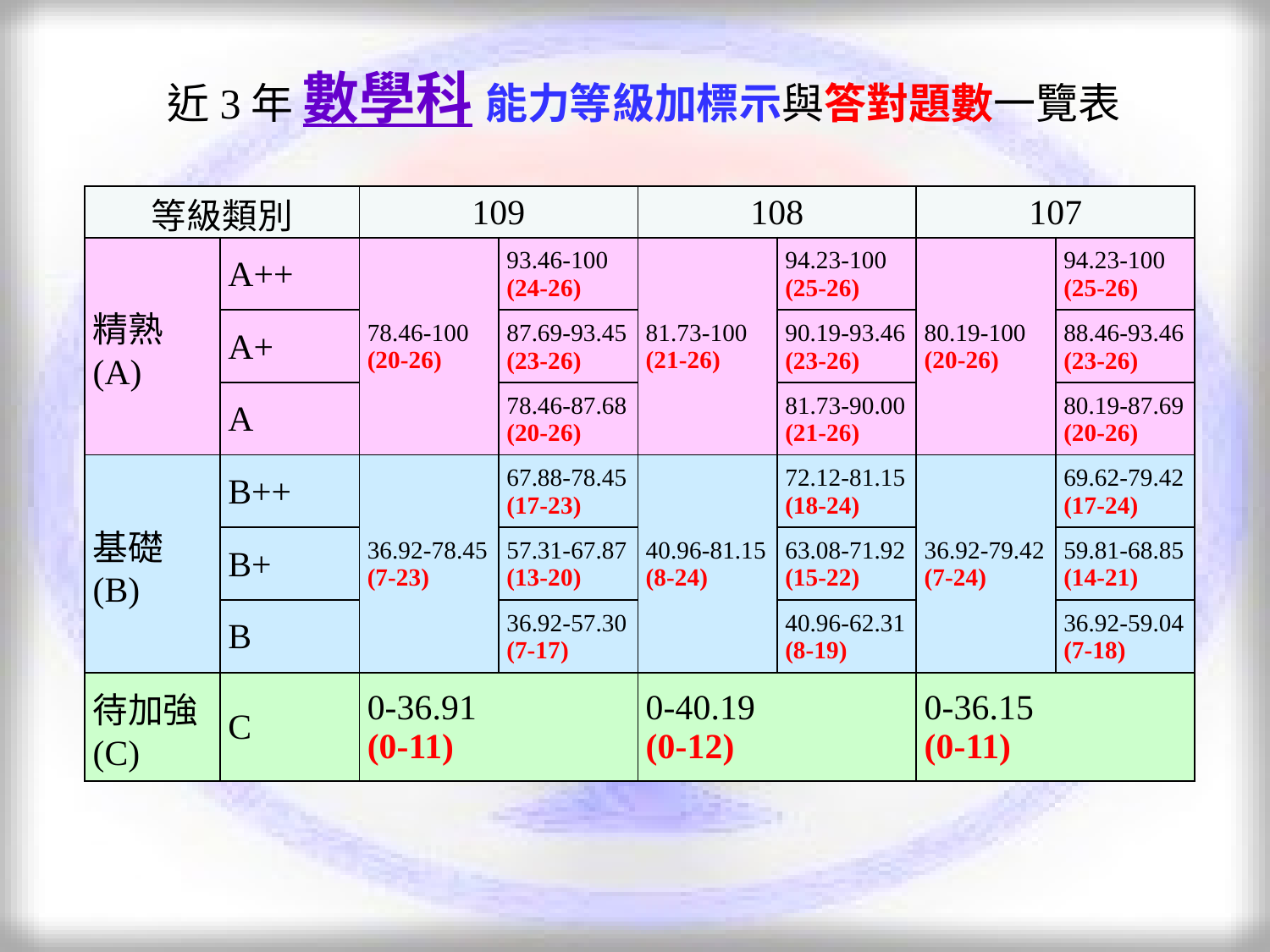

近3年 數學科 能力等級加標示與答對題數一覽表
| 等級類別 |  | 109 |  | 108 |  | 107 |  |
| --- | --- | --- | --- | --- | --- | --- | --- |
| 精熟 (A) | A++ | 78.46-100 (20-26) | 93.46-100 (24-26) | 81.73-100 (21-26) | 94.23-100 (25-26) | 80.19-100 (20-26) | 94.23-100 (25-26) |
|  | A+ |  | 87.69-93.45 (23-26) |  | 90.19-93.46 (23-26) |  | 88.46-93.46 (23-26) |
|  | A |  | 78.46-87.68 (20-26) |  | 81.73-90.00 (21-26) |  | 80.19-87.69 (20-26) |
| 基礎 (B) | B++ | 36.92-78.45 (7-23) | 67.88-78.45 (17-23) | 40.96-81.15 (8-24) | 72.12-81.15 (18-24) | 36.92-79.42 (7-24) | 69.62-79.42 (17-24) |
|  | B+ |  | 57.31-67.87 (13-20) |  | 63.08-71.92 (15-22) |  | 59.81-68.85 (14-21) |
|  | B |  | 36.92-57.30 (7-17) |  | 40.96-62.31 (8-19) |  | 36.92-59.04 (7-18) |
| 待加強 (C) | C | 0-36.91 (0-11) |  | 0-40.19 (0-12) |  | 0-36.15 (0-11) |  |